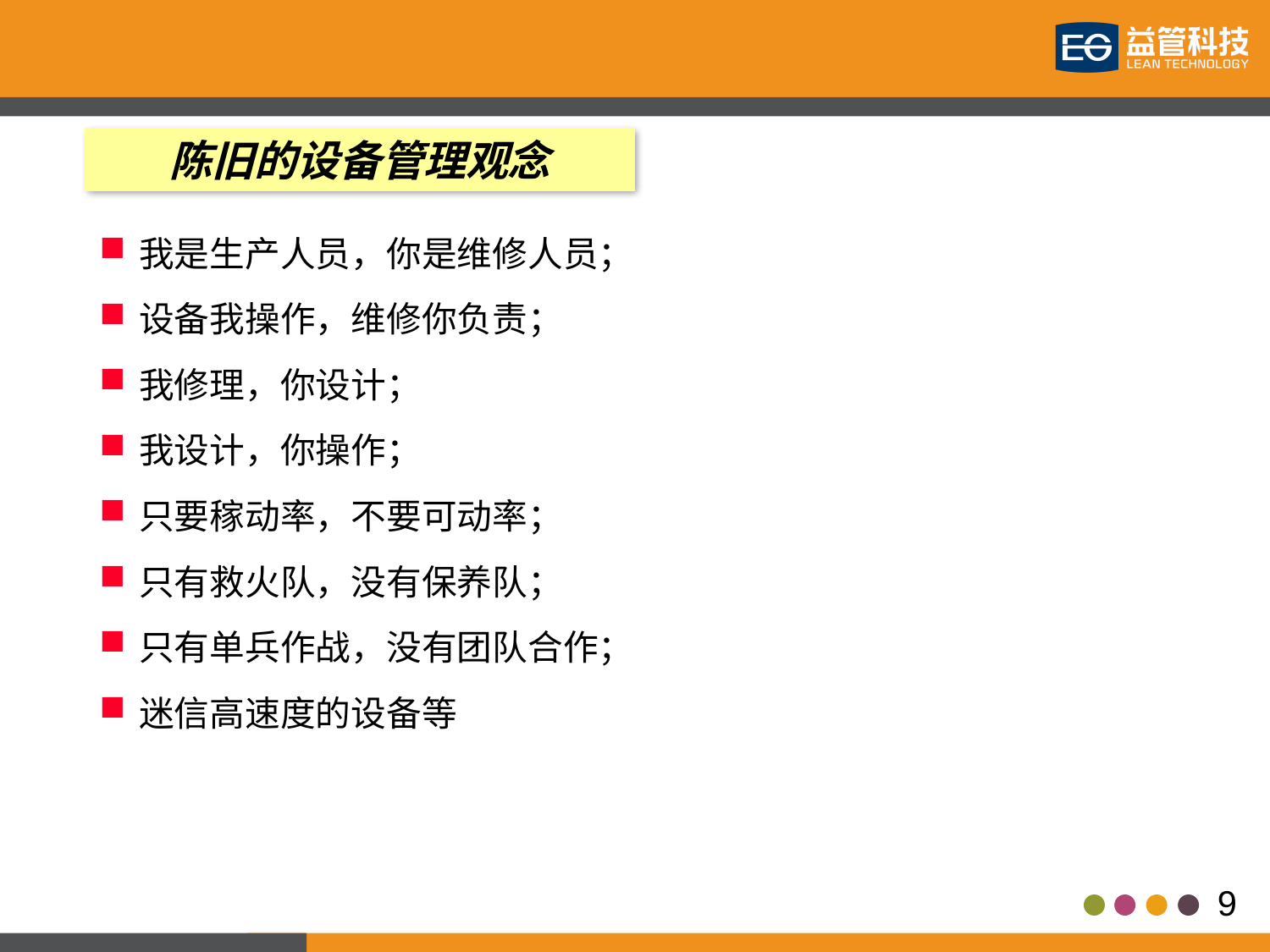

陈旧的设备管理观念
我是生产人员，你是维修人员；
设备我操作，维修你负责；
我修理，你设计；
我设计，你操作；
只要稼动率，不要可动率；
只有救火队，没有保养队；
只有单兵作战，没有团队合作；
迷信高速度的设备等